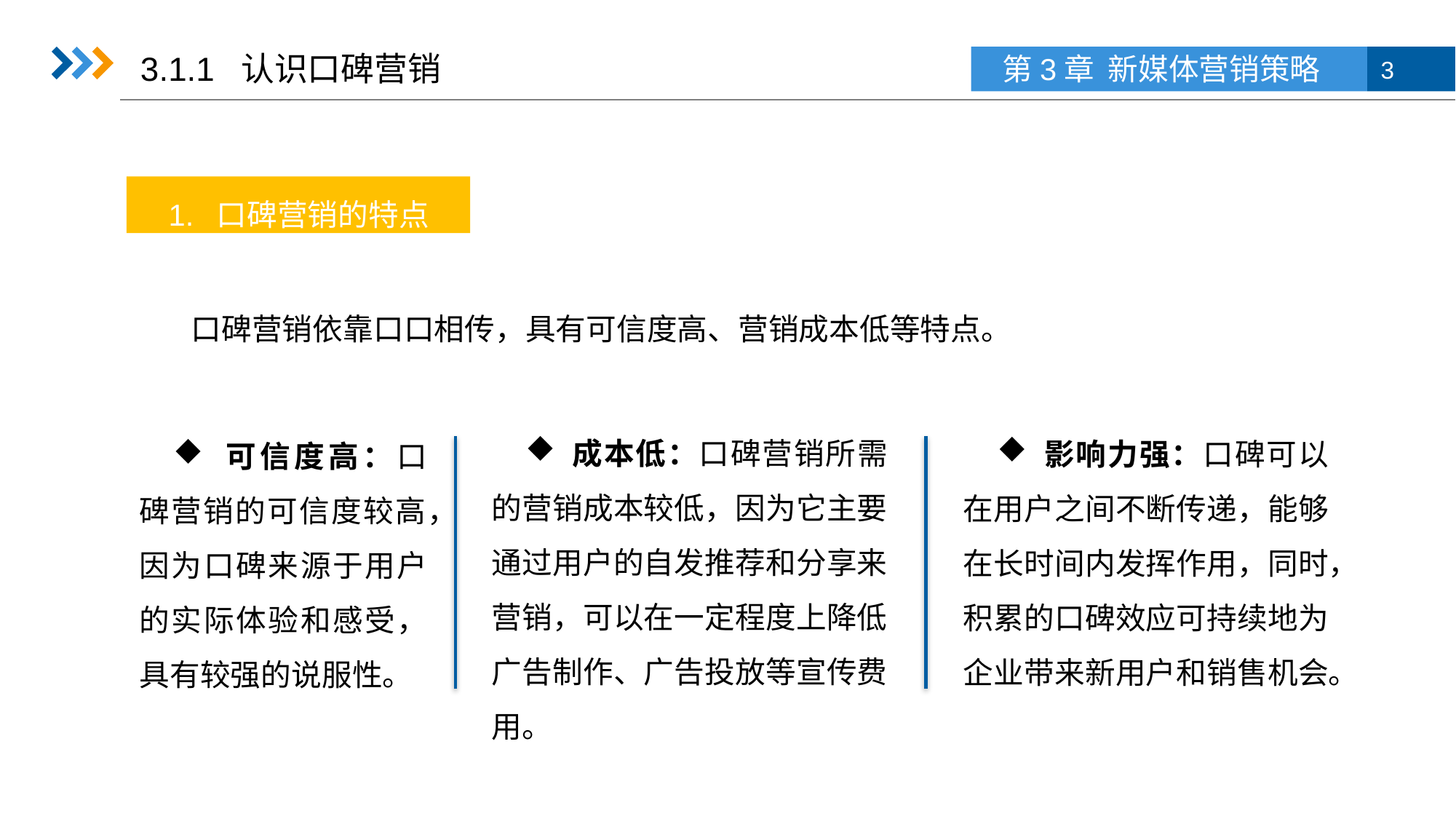

3.1.1  认识口碑营销
1. 口碑营销的特点
口碑营销依靠口口相传，具有可信度高、营销成本低等特点。
 成本低：口碑营销所需的营销成本较低，因为它主要通过用户的自发推荐和分享来营销，可以在一定程度上降低广告制作、广告投放等宣传费用。
 影响力强：口碑可以在用户之间不断传递，能够在长时间内发挥作用，同时，积累的口碑效应可持续地为企业带来新用户和销售机会。
 可信度高：口碑营销的可信度较高，因为口碑来源于用户的实际体验和感受，具有较强的说服性。